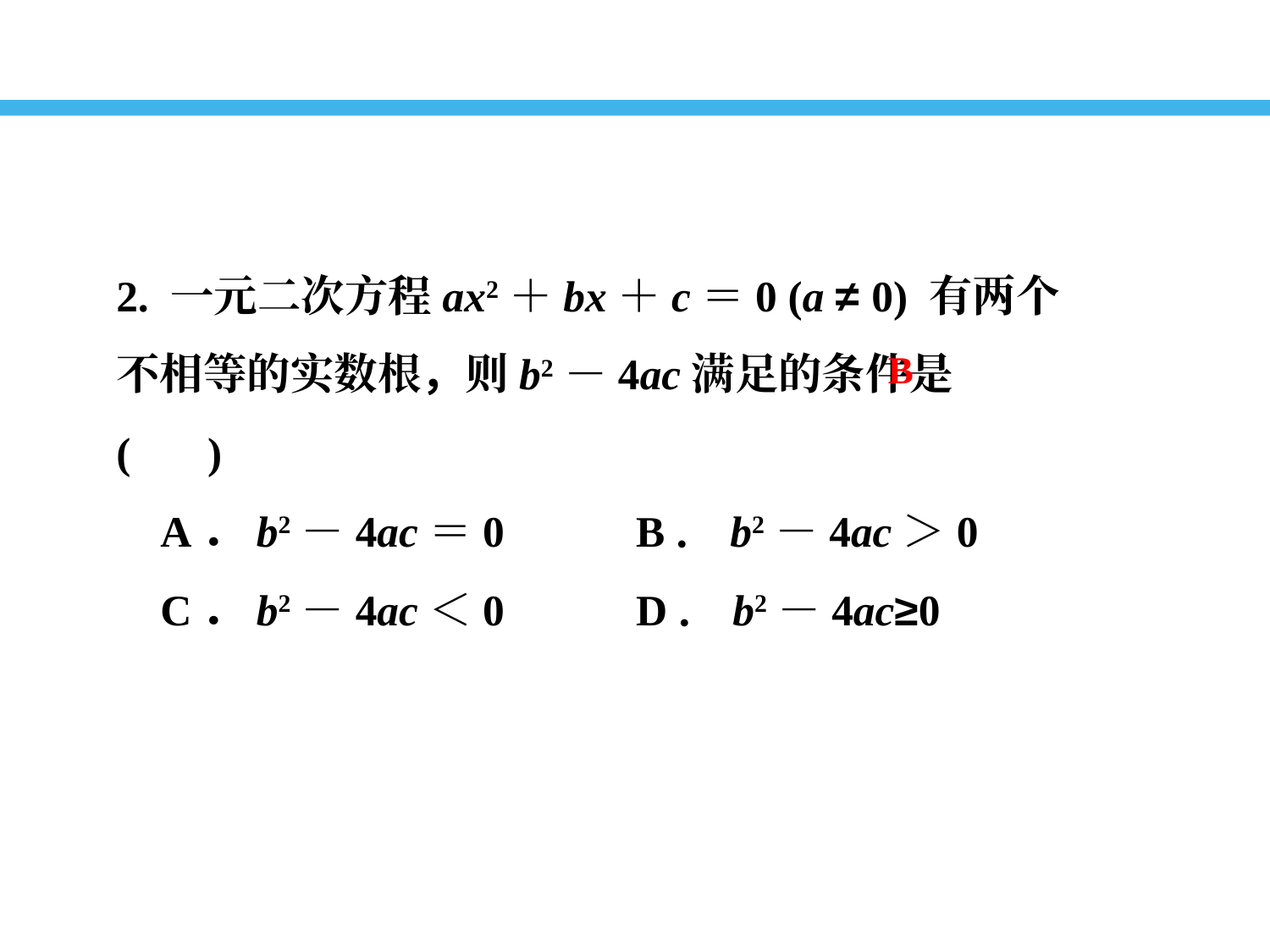

2. 一元二次方程ax2＋bx＋c＝0 (a ≠ 0) 有两个不相等的实数根，则b2－4ac满足的条件是 (       )
    A．b2－4ac＝0            B．b2－4ac＞0
    C．b2－4ac＜0            D．b2－4ac≥0
B